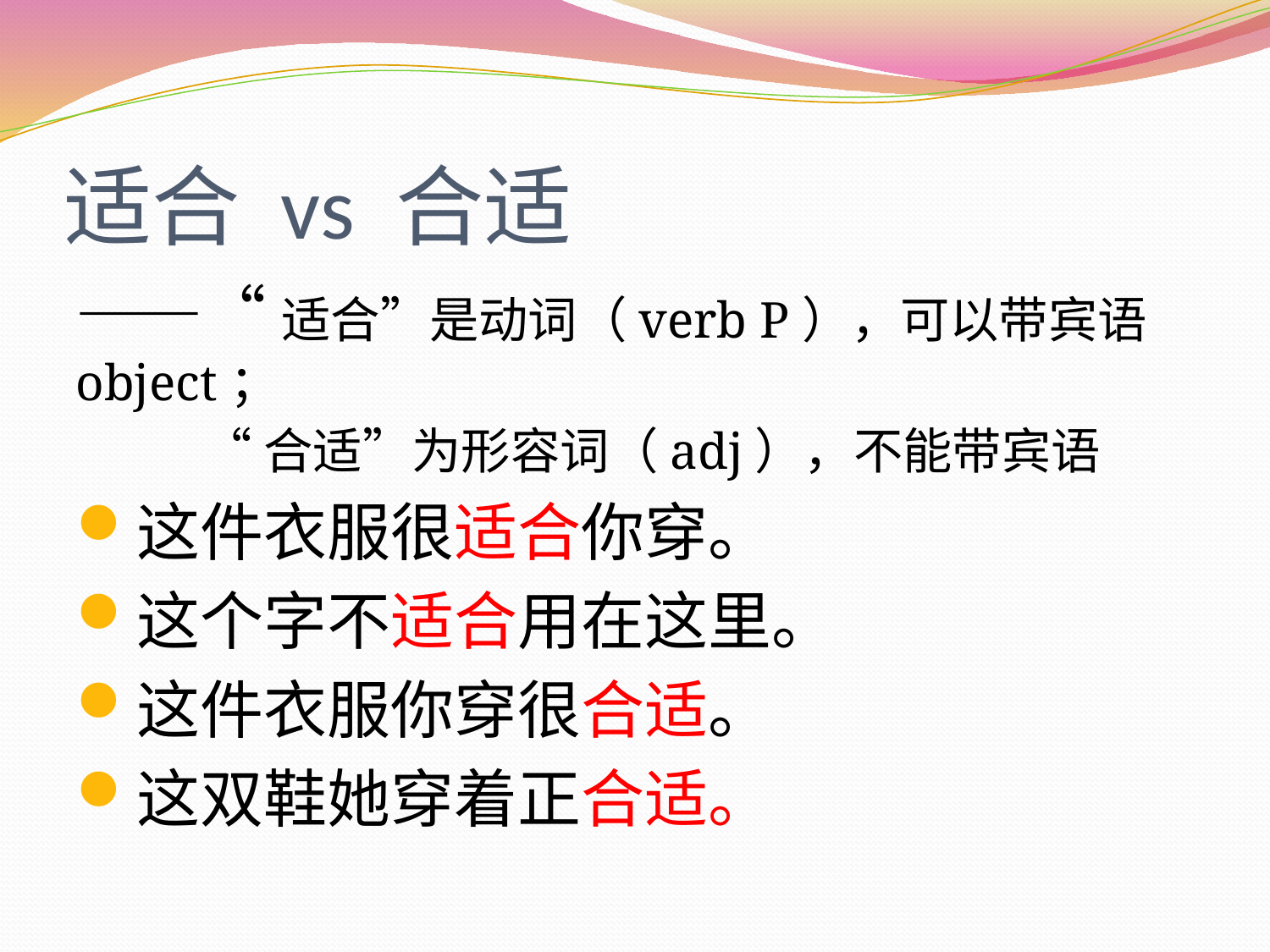

# 适合 vs 合适
——“适合”是动词（verb P），可以带宾语 object；
	“合适”为形容词（adj），不能带宾语
这件衣服很适合你穿。
这个字不适合用在这里。
这件衣服你穿很合适。
这双鞋她穿着正合适。